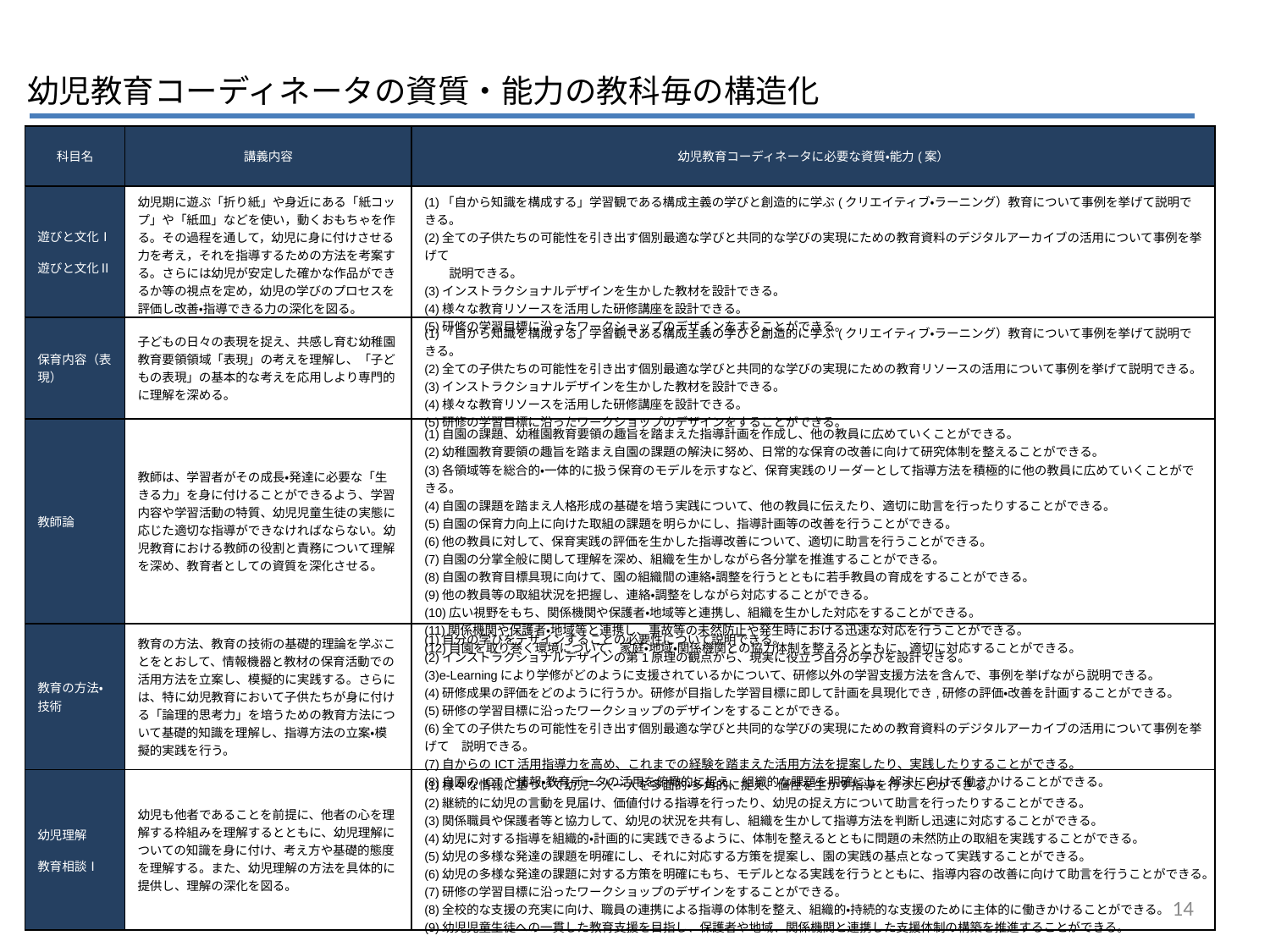

幼児教育コーディネータの資質・能力の教科毎の構造化
| 科目名 | 講義内容 | 幼児教育コーディネータに必要な資質・能力(案） |
| --- | --- | --- |
| 遊びと文化Ⅰ 遊びと文化Ⅱ | 幼児期に遊ぶ「折り紙」や身近にある「紙コップ」や「紙皿」などを使い，動くおもちゃを作る。その過程を通して，幼児に身に付けさせる力を考え，それを指導するための方法を考案する。さらには幼児が安定した確かな作品ができるか等の視点を定め，幼児の学びのプロセスを評価し改善・指導できる力の深化を図る。 | (1)「自から知識を構成する」学習観である構成主義の学びと創造的に学ぶ(クリエイティブ・ラーニング）教育について事例を挙げて説明できる。 (2)全ての子供たちの可能性を引き出す個別最適な学びと共同的な学びの実現にための教育資料のデジタルアーカイブの活用について事例を挙げて 　　説明できる。 (3)インストラクショナルデザインを生かした教材を設計できる。 (4)様々な教育リソースを活用した研修講座を設計できる。 (5)研修の学習目標に沿ったワークショップのデザインをすることができる。 |
| 保育内容（表現） | 子どもの日々の表現を捉え、共感し育む幼稚園教育要領領域「表現」の考えを理解し、「子どもの表現」の基本的な考えを応用しより専門的に理解を深める。 | (1)「自から知識を構成する」学習観である構成主義の学びと創造的に学ぶ(クリエイティブ・ラーニング）教育について事例を挙げて説明できる。 (2)全ての子供たちの可能性を引き出す個別最適な学びと共同的な学びの実現にための教育リソースの活用について事例を挙げて説明できる。 (3)インストラクショナルデザインを生かした教材を設計できる。 (4)様々な教育リソースを活用した研修講座を設計できる。 (5)研修の学習目標に沿ったワークショップのデザインをすることができる。 |
| 教師論 | 教師は、学習者がその成長・発達に必要な「生きる力」を身に付けることができるよう、学習内容や学習活動の特質、幼児児童生徒の実態に応じた適切な指導ができなければならない。幼児教育における教師の役割と責務について理解を深め、教育者としての資質を深化させる。 | (1)自園の課題、幼稚園教育要領の趣旨を踏まえた指導計画を作成し、他の教員に広めていくことができる。 (2)幼稚園教育要領の趣旨を踏まえ自園の課題の解決に努め、日常的な保育の改善に向けて研究体制を整えることができる。 (3)各領域等を総合的・一体的に扱う保育のモデルを示すなど、保育実践のリーダーとして指導方法を積極的に他の教員に広めていくことができる。 (4)自園の課題を踏まえ人格形成の基礎を培う実践について、他の教員に伝えたり、適切に助言を行ったりすることができる。 (5)自園の保育力向上に向けた取組の課題を明らかにし、指導計画等の改善を行うことができる。 (6)他の教員に対して、保育実践の評価を生かした指導改善について、適切に助言を行うことができる。 (7)自園の分掌全般に関して理解を深め、組織を生かしながら各分掌を推進することができる。 (8)自園の教育目標具現に向けて、園の組織間の連絡・調整を行うとともに若手教員の育成をすることができる。 (9)他の教員等の取組状況を把握し、連絡・調整をしながら対応することができる。 (10)広い視野をもち、関係機関や保護者・地域等と連携し、組織を生かした対応をすることができる。 (11)関係機関や保護者・地域等と連携し、事故等の未然防止や発生時における迅速な対応を行うことができる。 (12)自園を取り巻く環境について、家庭・地域・関係機関との協力体制を整えるとともに、適切に対応することができる。 |
| 教育の方法・技術 | 教育の方法、教育の技術の基礎的理論を学ぶことをとおして、情報機器と教材の保育活動での活用方法を立案し、模擬的に実践する。さらには、特に幼児教育において子供たちが身に付ける「論理的思考力」を培うための教育方法について基礎的知識を理解し、指導方法の立案・模擬的実践を行う。 | (1)自分の学びをデザインすることの必要性について説明できる。 (2)インストラクショナルデザインの第1原理の観点から、現実に役立つ自分の学びを設計できる。 (3)e-Learningにより学修がどのように支援されているかについて、研修以外の学習支援方法を含んで、事例を挙げながら説明できる。 (4)研修成果の評価をどのように行うか。研修が目指した学習目標に即して計画を具現化でき,研修の評価・改善を計画することができる。 (5)研修の学習目標に沿ったワークショップのデザインをすることができる。 (6)全ての子供たちの可能性を引き出す個別最適な学びと共同的な学びの実現にための教育資料のデジタルアーカイブの活用について事例を挙げて　説明できる。 (7)自からのICT活用指導力を高め、これまでの経験を踏まえた活用方法を提案したり、実践したりすることができる。 (8)自園のICTや情報・教育データの活用を俯瞰的に捉え、組織的な課題を明確にし、解決に向けて働きかけることができる。 |
| 幼児理解 教育相談Ⅰ | 幼児も他者であることを前提に、他者の心を理解する枠組みを理解するとともに、幼児理解についての知識を身に付け、考え方や基礎的態度を理解する。また、幼児理解の方法を具体的に提供し、理解の深化を図る。 | (1)様々な情報に基づいて幼児一人一人を多面的・多角的に捉え、個性を生かす指導を行うことができる。 (2)継続的に幼児の言動を見届け、価値付ける指導を行ったり、幼児の捉え方について助言を行ったりすることができる。 (3)関係職員や保護者等と協力して、幼児の状況を共有し、組織を生かして指導方法を判断し迅速に対応することができる。 (4)幼児に対する指導を組織的・計画的に実践できるように、体制を整えるとともに問題の未然防止の取組を実践することができる。 (5)幼児の多様な発達の課題を明確にし、それに対応する方策を提案し、園の実践の基点となって実践することができる。 (6)幼児の多様な発達の課題に対する方策を明確にもち、モデルとなる実践を行うとともに、指導内容の改善に向けて助言を行うことができる。 (7)研修の学習目標に沿ったワークショップのデザインをすることができる。 (8)全校的な支援の充実に向け、職員の連携による指導の体制を整え、組織的・持続的な支援のために主体的に働きかけることができる。 (9)幼児児童生徒への一貫した教育支援を目指し、保護者や地域、関係機関と連携した支援体制の構築を推進することができる。 |
14